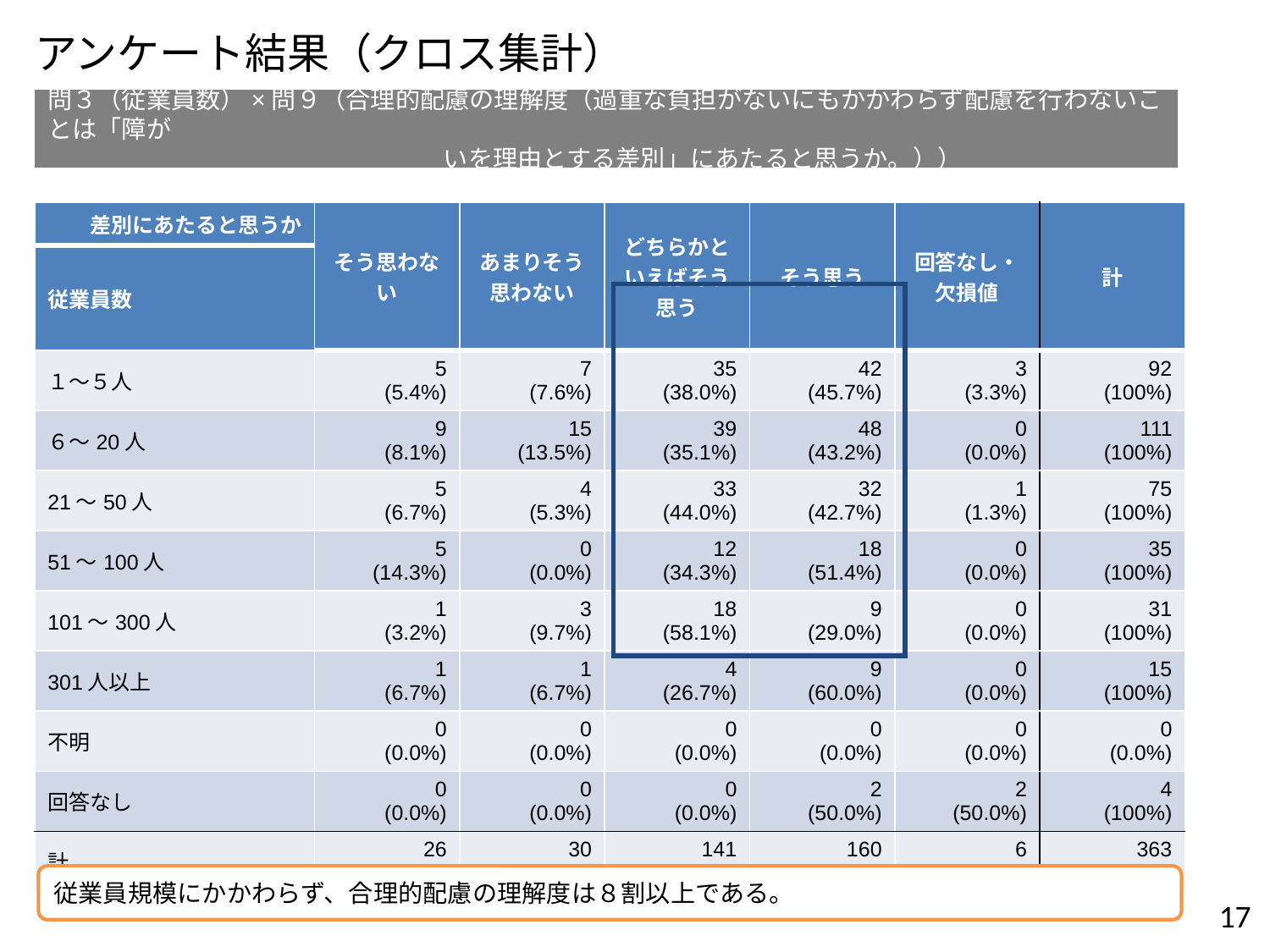

アンケート結果（クロス集計）

問３（従業員数）×問９（合理的配慮の理解度（過重な負担がないにもかかわらず配慮を行わないことは「障が
　　　　　　　　　　　　　　　　いを理由とする差別」にあたると思うか。））
| 差別にあたると思うか | そう思わない | あまりそう思わない | どちらかといえばそう思う | そう思う | 回答なし・ 欠損値 | 計 |
| --- | --- | --- | --- | --- | --- | --- |
| 従業員数 |  |  |  |  |  |  |
| １～５人 | 5 (5.4%) | 7 (7.6%) | 35 (38.0%) | 42 (45.7%) | 3 (3.3%) | 92 (100%) |
| ６～20人 | 9 (8.1%) | 15 (13.5%) | 39 (35.1%) | 48 (43.2%) | 0 (0.0%) | 111 (100%) |
| 21～50人 | 5 (6.7%) | 4 (5.3%) | 33 (44.0%) | 32 (42.7%) | 1 (1.3%) | 75 (100%) |
| 51～100人 | 5 (14.3%) | 0 (0.0%) | 12 (34.3%) | 18 (51.4%) | 0 (0.0%) | 35 (100%) |
| 101～300人 | 1 (3.2%) | 3 (9.7%) | 18 (58.1%) | 9 (29.0%) | 0 (0.0%) | 31 (100%) |
| 301人以上 | 1 (6.7%) | 1 (6.7%) | 4 (26.7%) | 9 (60.0%) | 0 (0.0%) | 15 (100%) |
| 不明 | 0 (0.0%) | 0 (0.0%) | 0 (0.0%) | 0 (0.0%) | 0 (0.0%) | 0 (0.0%) |
| 回答なし | 0 (0.0%) | 0 (0.0%) | 0 (0.0%) | 2 (50.0%) | 2 (50.0%) | 4 (100%) |
| 計 | 26 (7.2%) | 30 (8.3%) | 141 (38.8%) | 160 (44.1%) | 6 (1.7%) | 363 (100%) |
|  |
| --- |
従業員規模にかかわらず、合理的配慮の理解度は８割以上である。
17